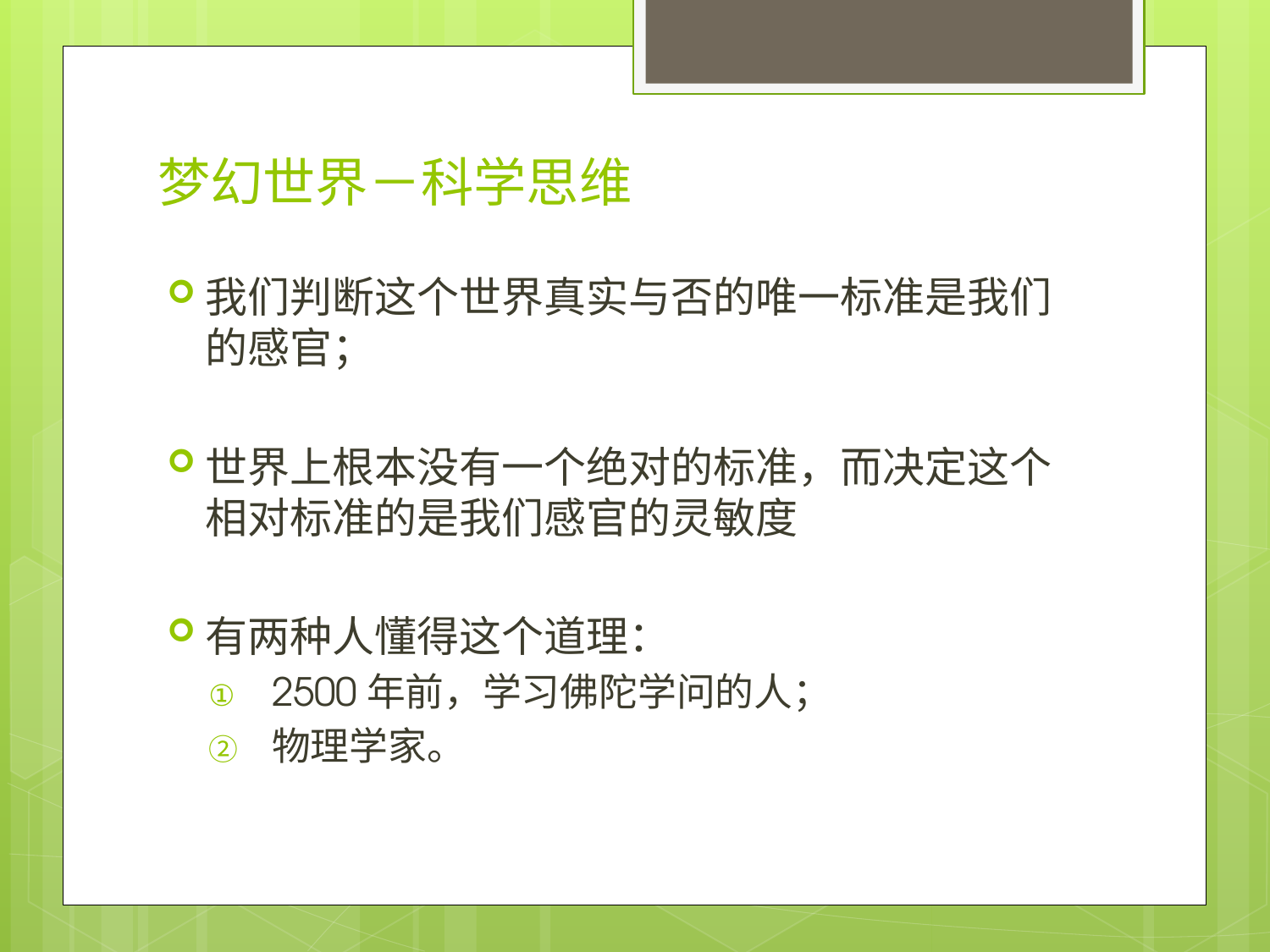

# 梦幻世界－科学思维
我们判断这个世界真实与否的唯一标准是我们的感官；

世界上根本没有一个绝对的标准，而决定这个相对标准的是我们感官的灵敏度

有两种人懂得这个道理：
2500年前，学习佛陀学问的人；
物理学家。